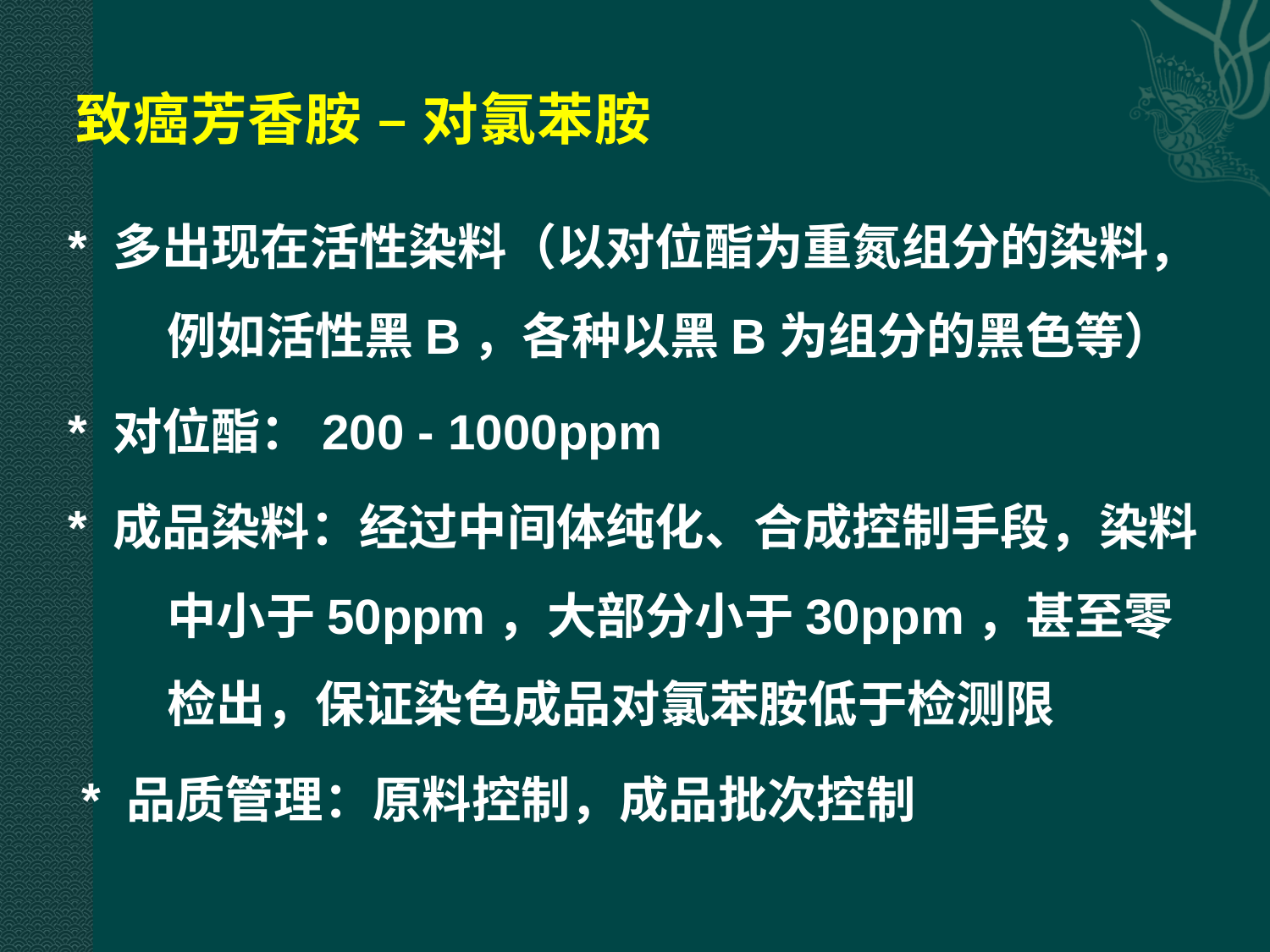

# 致癌芳香胺 – 对氯苯胺
  * 多出现在活性染料（以对位酯为重氮组分的染料，例如活性黑B，各种以黑B为组分的黑色等）
  * 对位酯：200 - 1000ppm
  * 成品染料：经过中间体纯化、合成控制手段，染料中小于50ppm，大部分小于30ppm，甚至零检出，保证染色成品对氯苯胺低于检测限
   * 品质管理：原料控制，成品批次控制